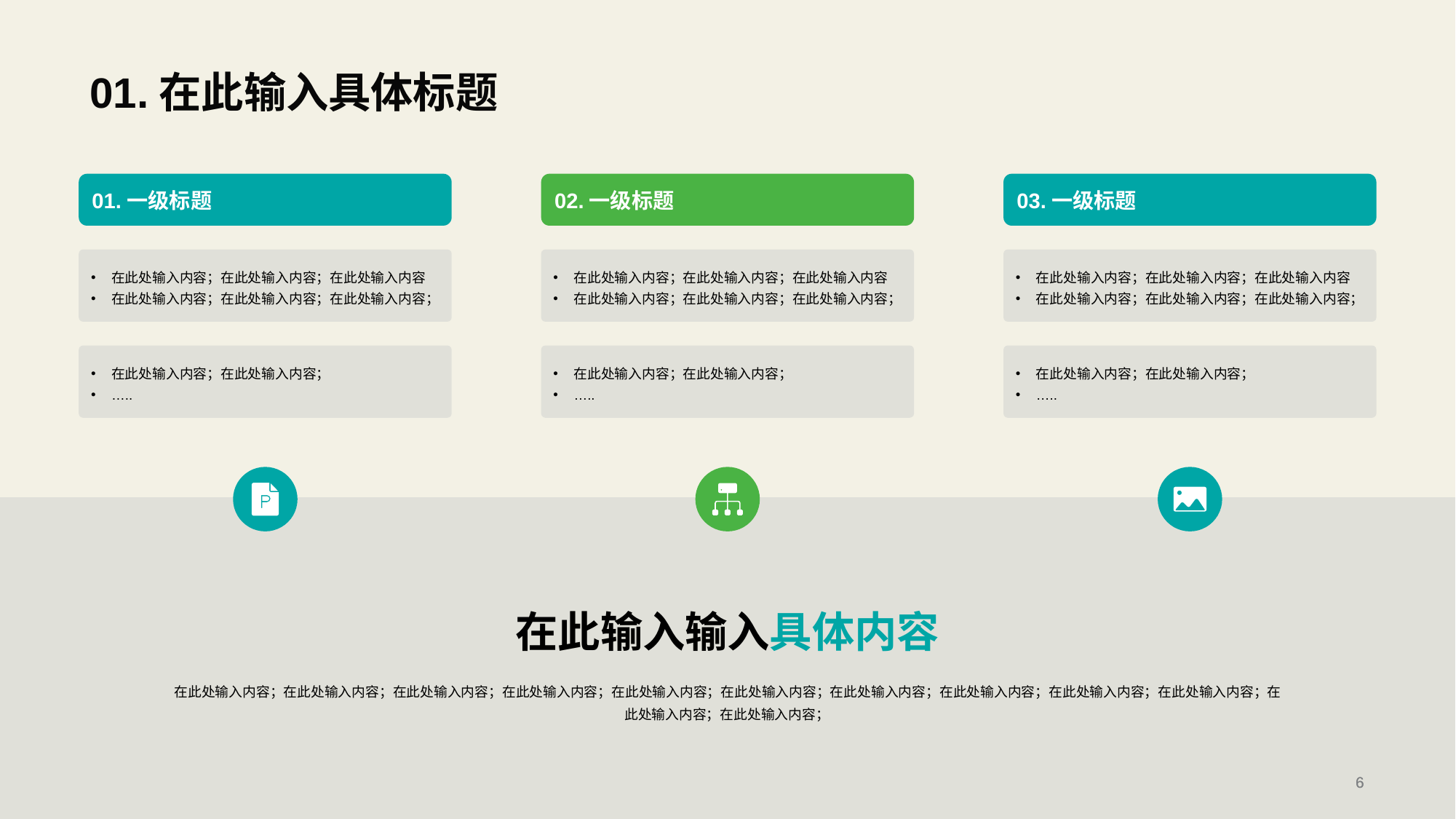

# 01.在此输入具体标题
01.一级标题
02.一级标题
03.一级标题
在此处输入内容；在此处输入内容；在此处输入内容
在此处输入内容；在此处输入内容；在此处输入内容；
在此处输入内容；在此处输入内容；在此处输入内容
在此处输入内容；在此处输入内容；在此处输入内容；
在此处输入内容；在此处输入内容；在此处输入内容
在此处输入内容；在此处输入内容；在此处输入内容；
在此处输入内容；在此处输入内容；
…..
在此处输入内容；在此处输入内容；
…..
在此处输入内容；在此处输入内容；
…..

在此输入输入具体内容
在此处输入内容；在此处输入内容；在此处输入内容；在此处输入内容；在此处输入内容；在此处输入内容；在此处输入内容；在此处输入内容；在此处输入内容；在此处输入内容；在此处输入内容；在此处输入内容；
6
6